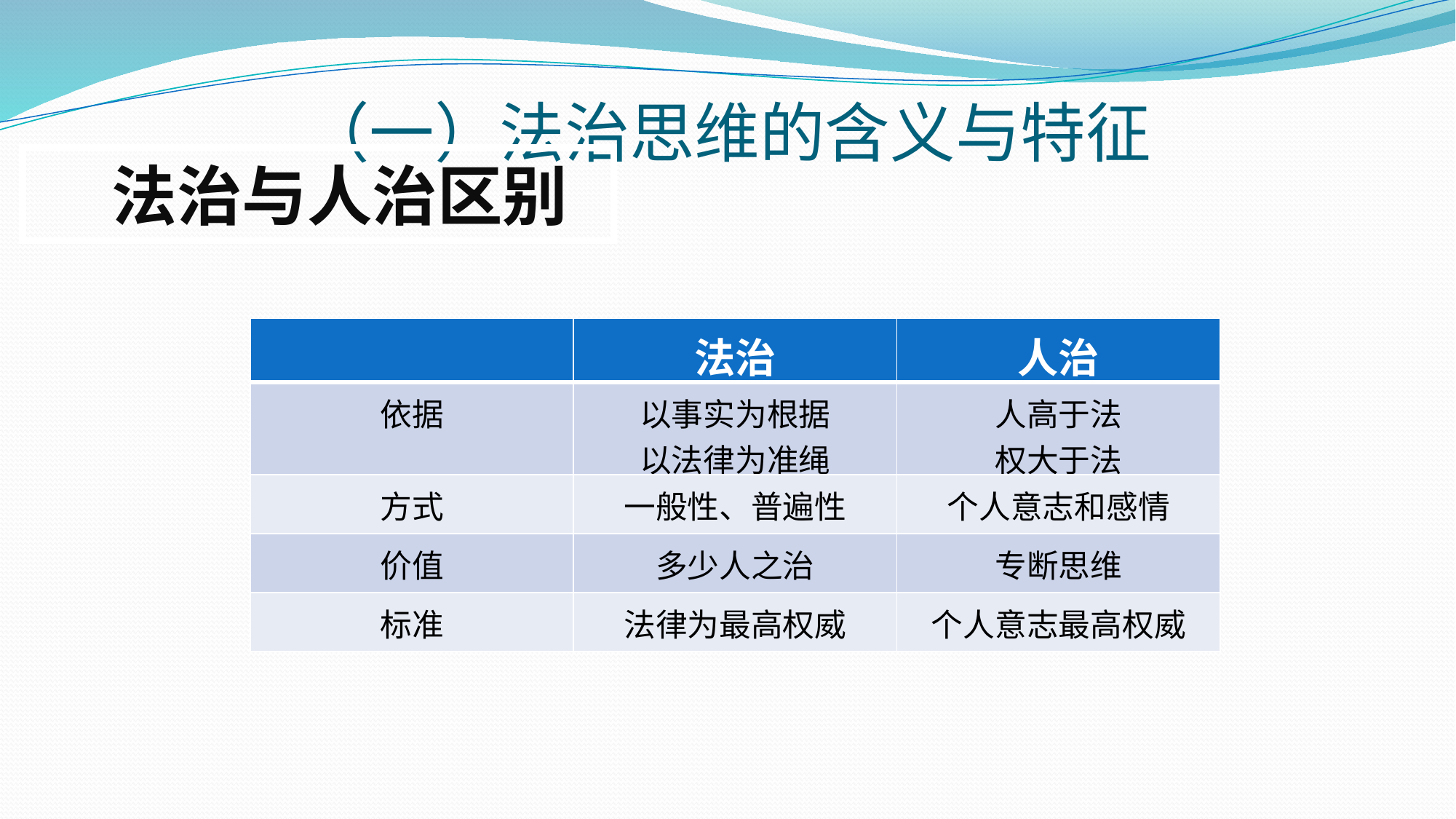

# （一）法治思维的含义与特征
    法治与人治区别
|  | 法治 | 人治 |
| --- | --- | --- |
| 依据 | 以事实为根据 以法律为准绳 | 人高于法 权大于法 |
| 方式 | 一般性、普遍性 | 个人意志和感情 |
| 价值 | 多少人之治 | 专断思维 |
| 标准 | 法律为最高权威 | 个人意志最高权威 |